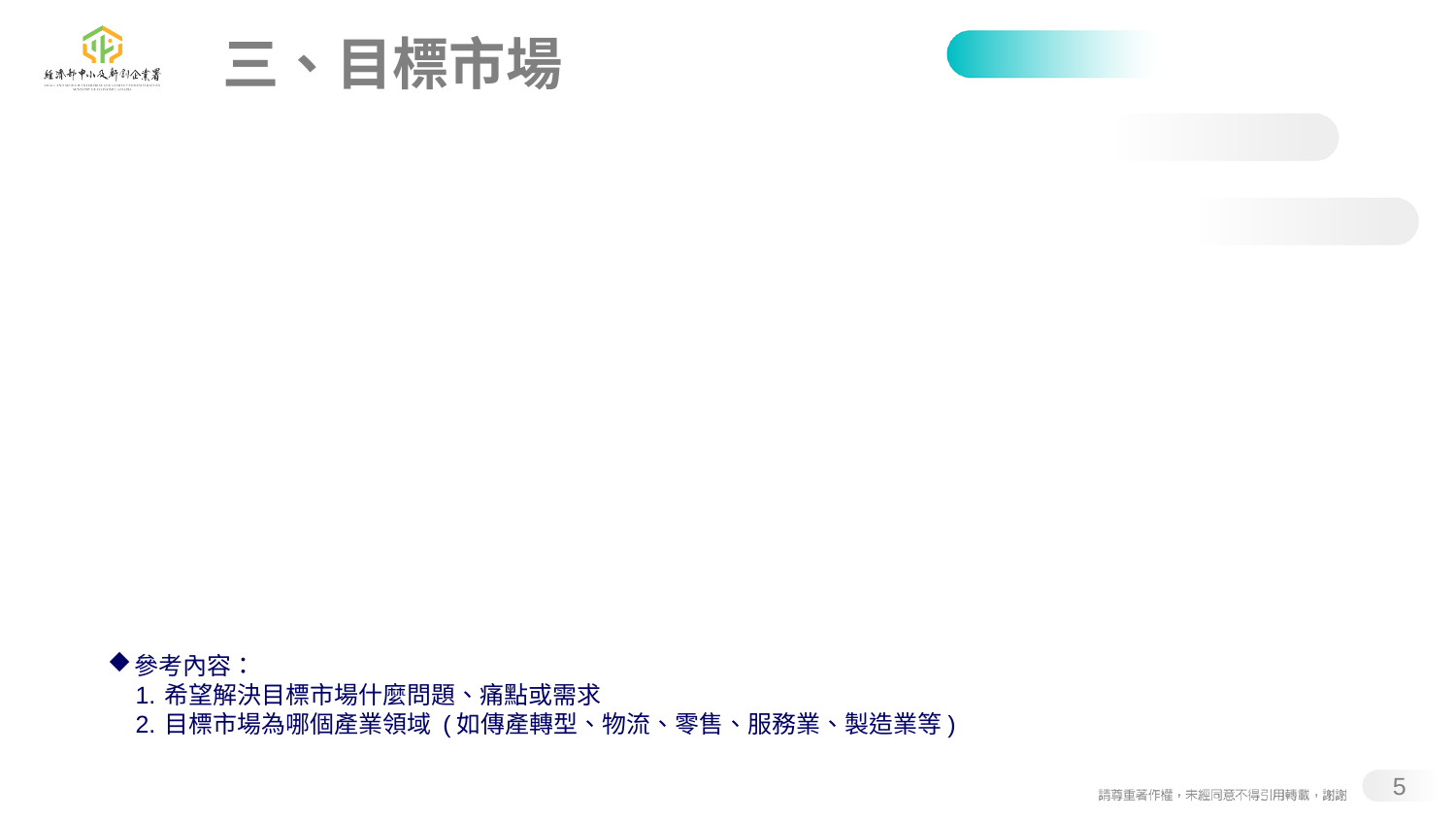

# 三、目標市場

參考內容：
希望解決目標市場什麼問題、痛點或需求
目標市場為哪個產業領域 (如傳產轉型、物流、零售、服務業、製造業等)
5